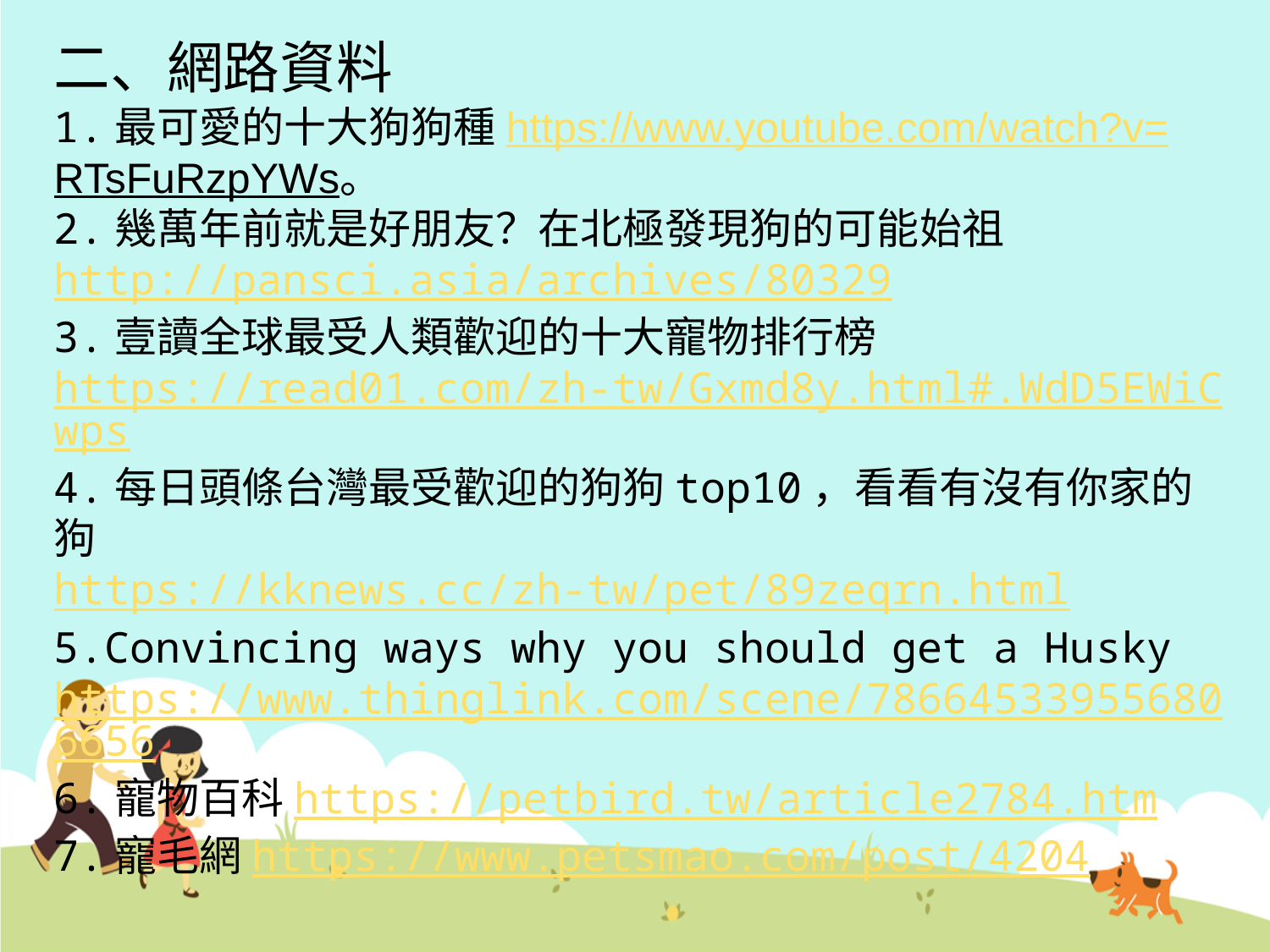

二、網路資料
1.最可愛的十大狗狗種https://www.youtube.com/watch?v=RTsFuRzpYWs。
2.幾萬年前就是好朋友？在北極發現狗的可能始祖http://pansci.asia/archives/80329
3.壹讀全球最受人類歡迎的十大寵物排行榜
https://read01.com/zh-tw/Gxmd8y.html#.WdD5EWiCwps
4.每日頭條台灣最受歡迎的狗狗top10，看看有沒有你家的狗
https://kknews.cc/zh-tw/pet/89zeqrn.html
5.Convincing ways why you should get a Husky
https://www.thinglink.com/scene/786645339556806656
6.寵物百科https://petbird.tw/article2784.htm
7.寵毛網https://www.petsmao.com/post/4204